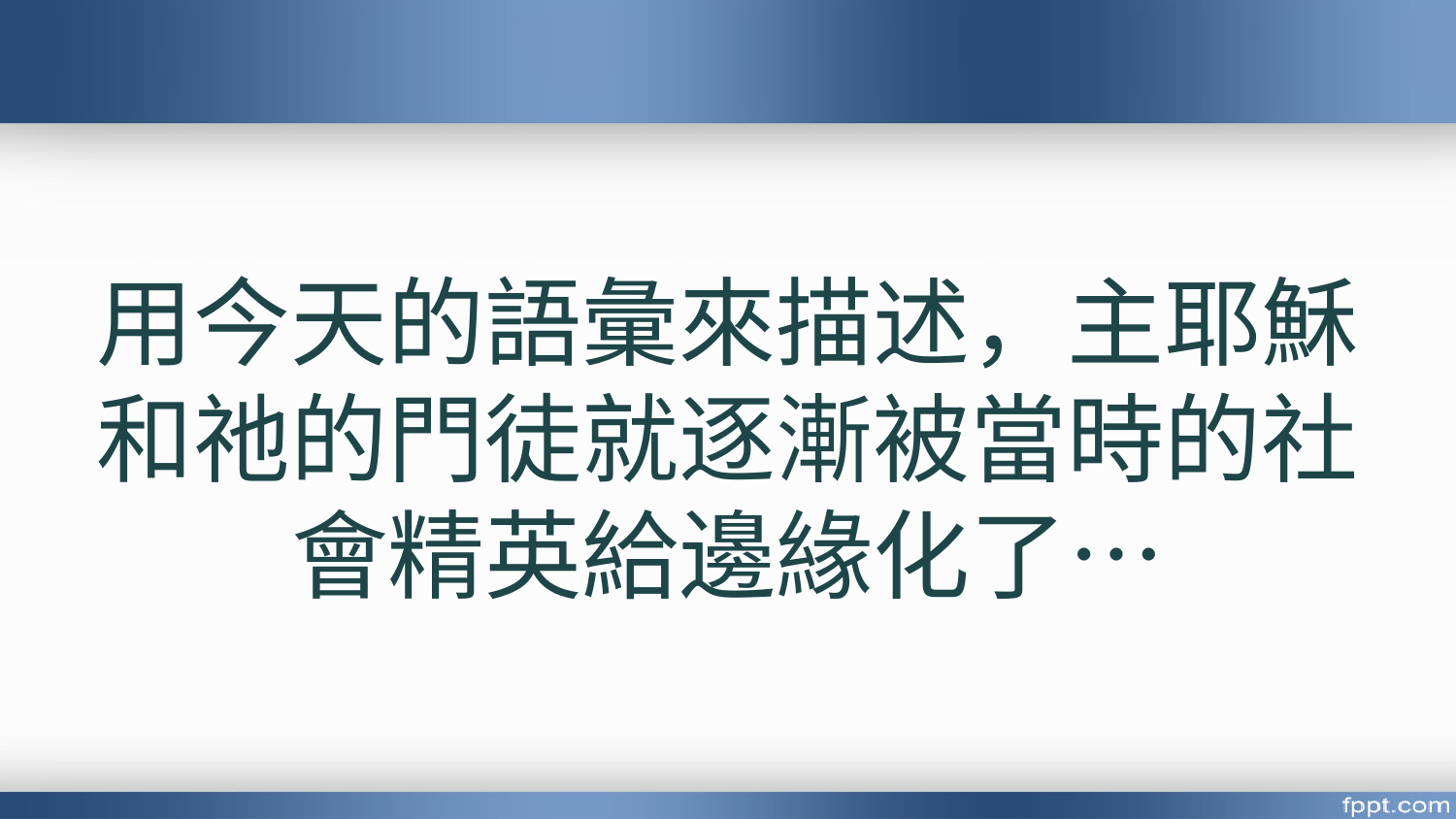

# 用今天的語彙來描述，主耶穌和祂的門徒就逐漸被當時的社會精英給邊緣化了…